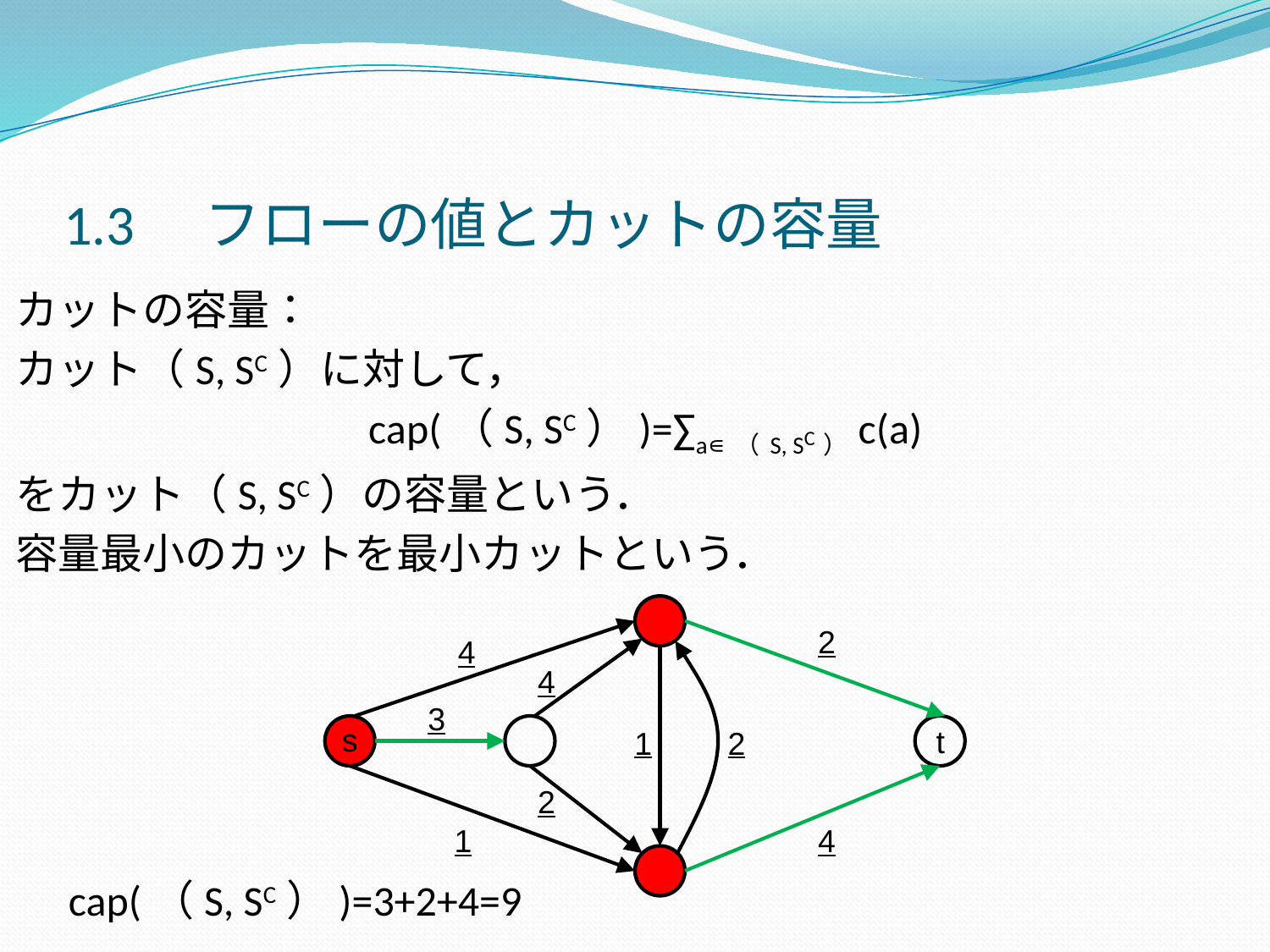

1.3　フローの値とカットの容量
カットの容量：
カット（S, SC）に対して，
                                     cap(（S, SC）)=∑a∊（S, SC）c(a)
をカット（S, SC）の容量という．
容量最小のカットを最小カットという．

　　　　　　　　　　　　　　　　　　　　　　　　　　　　　　cap(（S, SC）)=3+2+4=9
#

2
4

4
3
s

t
1
2
2
1
4